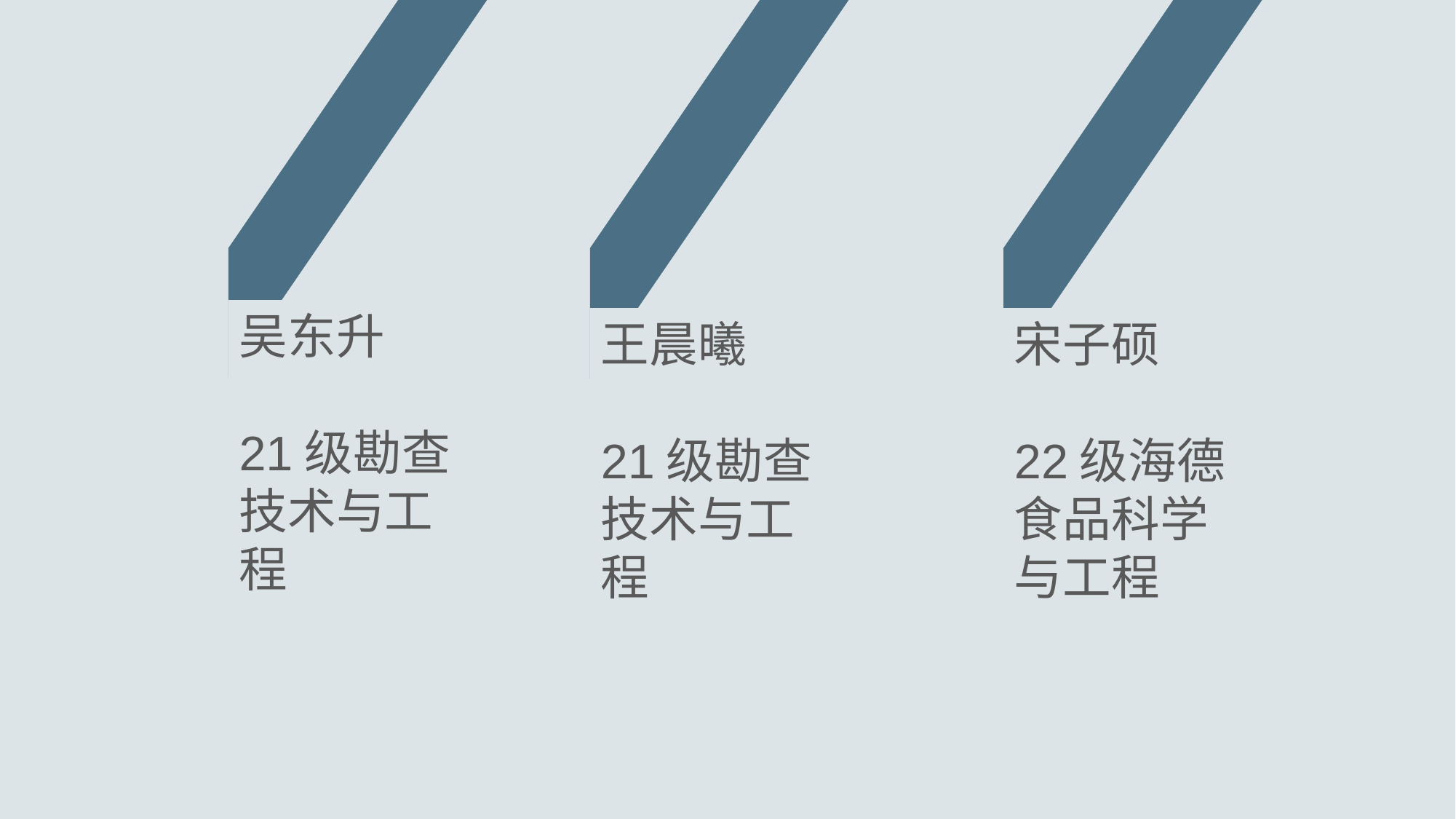

吴东升

21级勘查技术与工程

王晨曦

21级勘查技术与工程

宋子硕

22级海德食品科学与工程